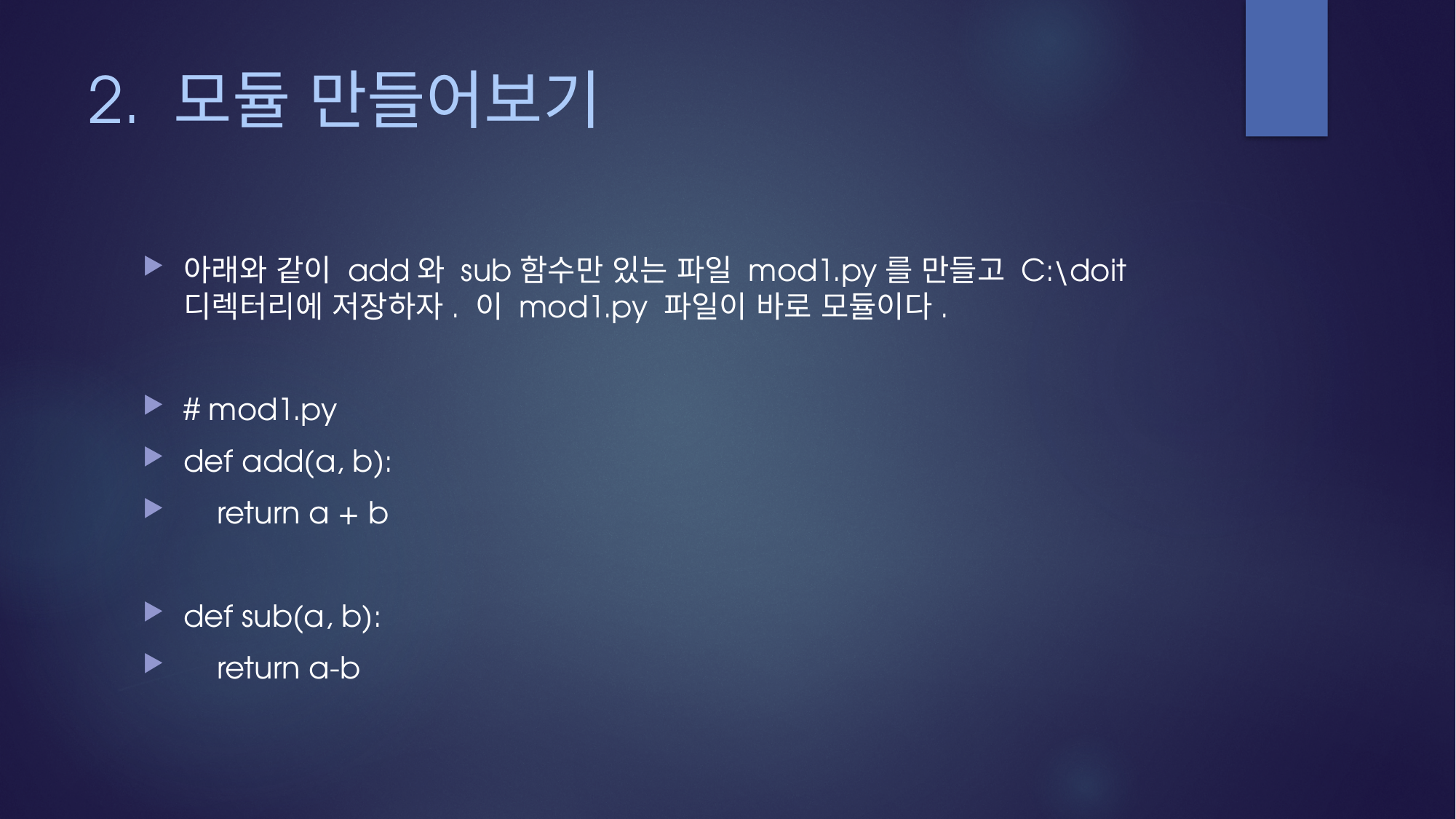

# 2. 모듈 만들어보기
아래와 같이 add와 sub함수만 있는 파일 mod1.py를 만들고 C:\doit 디렉터리에 저장하자. 이 mod1.py 파일이 바로 모듈이다.

# mod1.py
def add(a, b):
    return a + b

def sub(a, b):
    return a-b